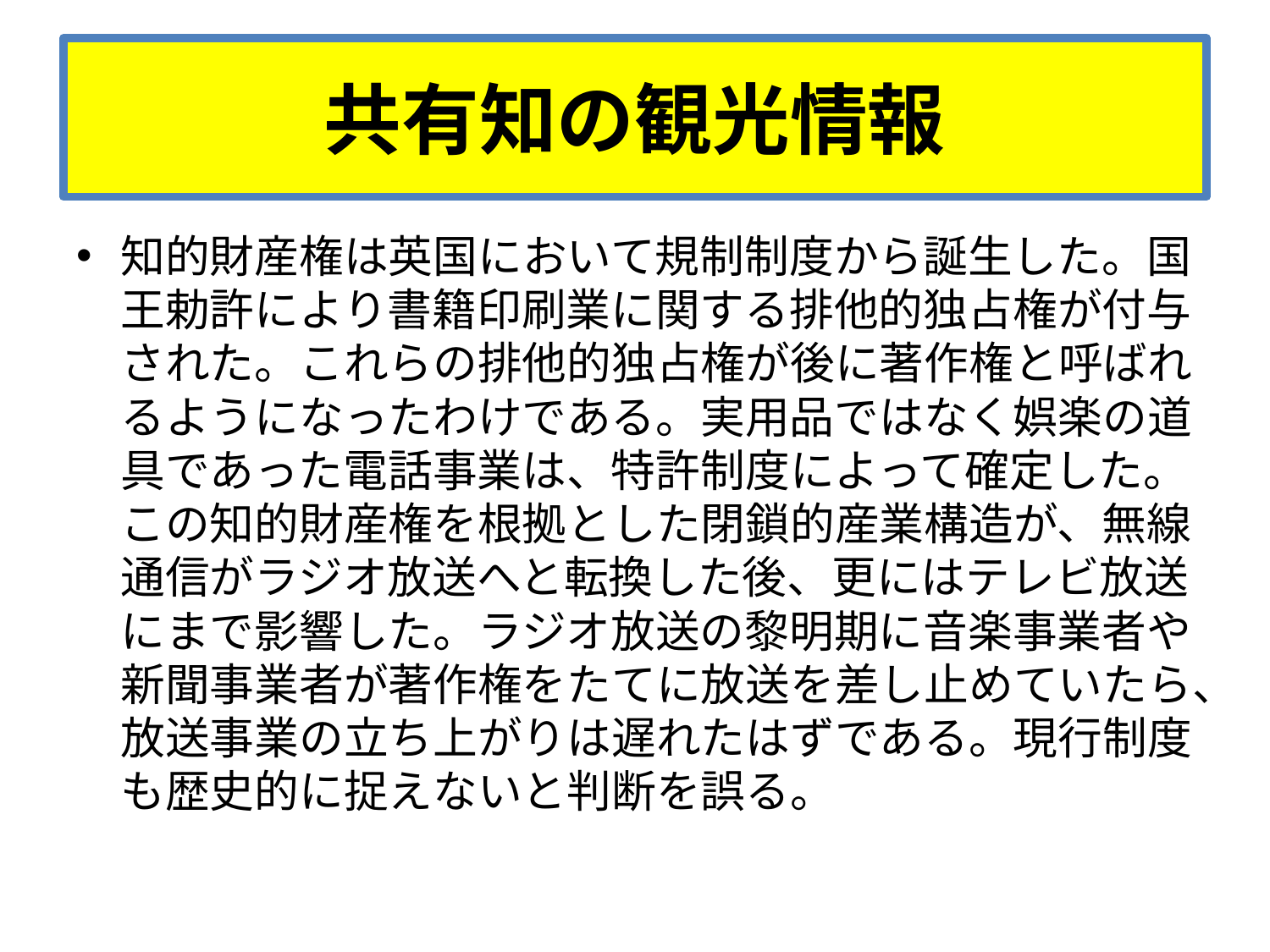

# 共有知の観光情報
知的財産権は英国において規制制度から誕生した。国王勅許により書籍印刷業に関する排他的独占権が付与された。これらの排他的独占権が後に著作権と呼ばれるようになったわけである。実用品ではなく娯楽の道具であった電話事業は、特許制度によって確定した。この知的財産権を根拠とした閉鎖的産業構造が、無線通信がラジオ放送へと転換した後、更にはテレビ放送にまで影響した。ラジオ放送の黎明期に音楽事業者や新聞事業者が著作権をたてに放送を差し止めていたら、放送事業の立ち上がりは遅れたはずである。現行制度も歴史的に捉えないと判断を誤る。